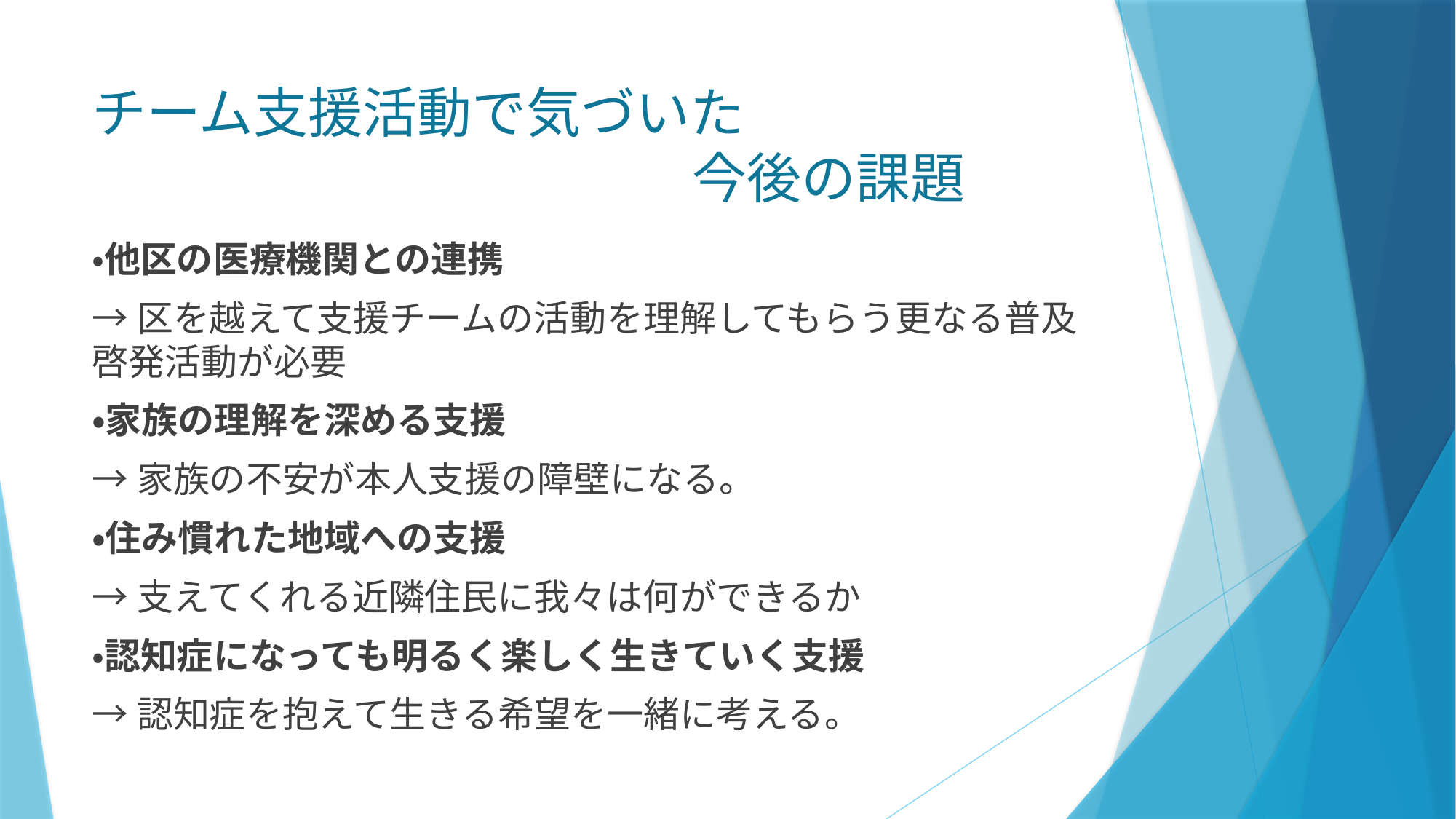

# チーム支援活動で気づいた 　　　　　　　　　　　今後の課題
・他区の医療機関との連携
→区を越えて支援チームの活動を理解してもらう更なる普及啓発活動が必要
・家族の理解を深める支援
→家族の不安が本人支援の障壁になる。
・住み慣れた地域への支援
→支えてくれる近隣住民に我々は何ができるか
・認知症になっても明るく楽しく生きていく支援
→認知症を抱えて生きる希望を一緒に考える。